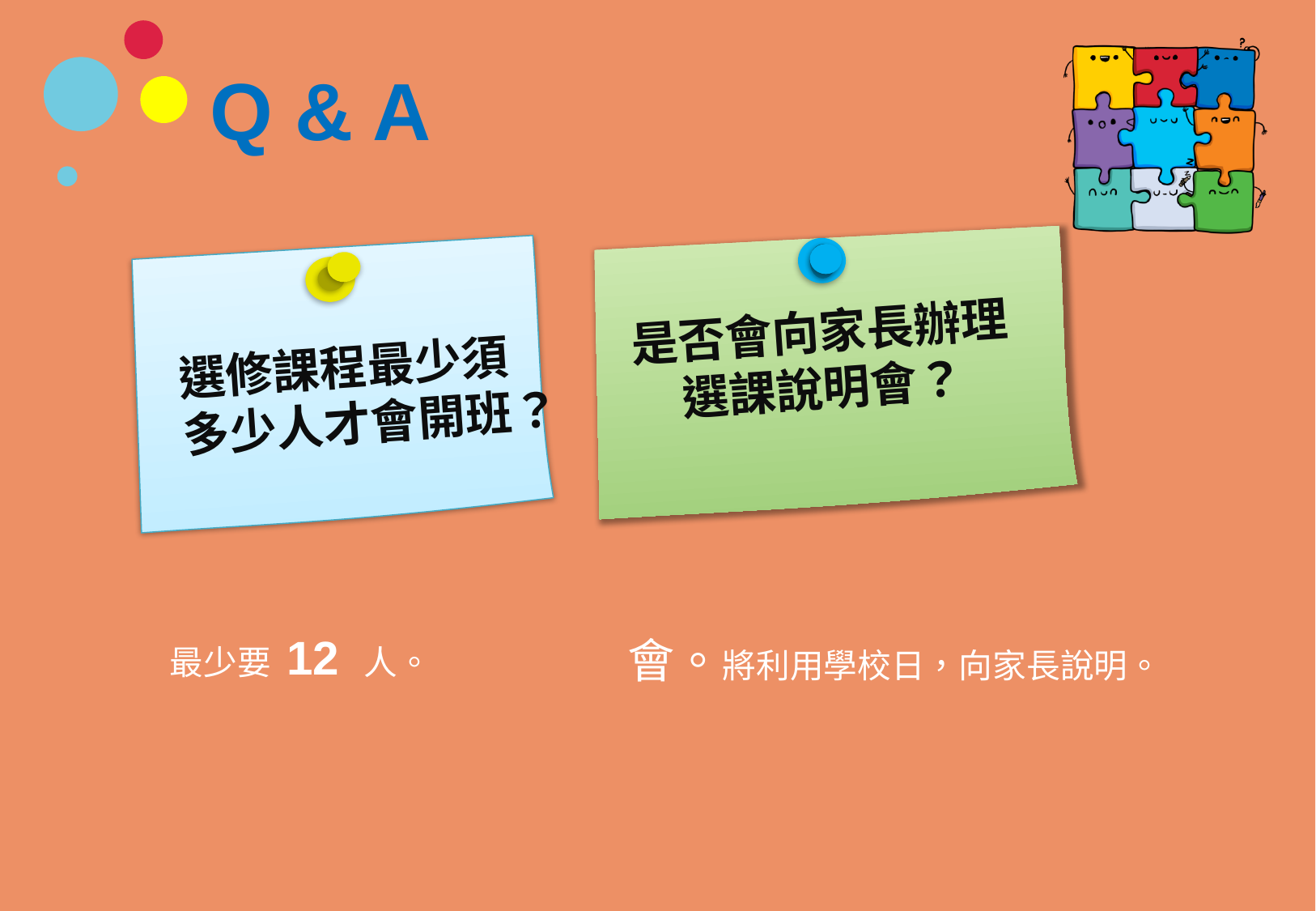

# Q & A

是否會向家長辦理選課說明會？

選修課程最少須多少人才會開班？
最少要 12 人。
會。將利用學校日，向家長說明。